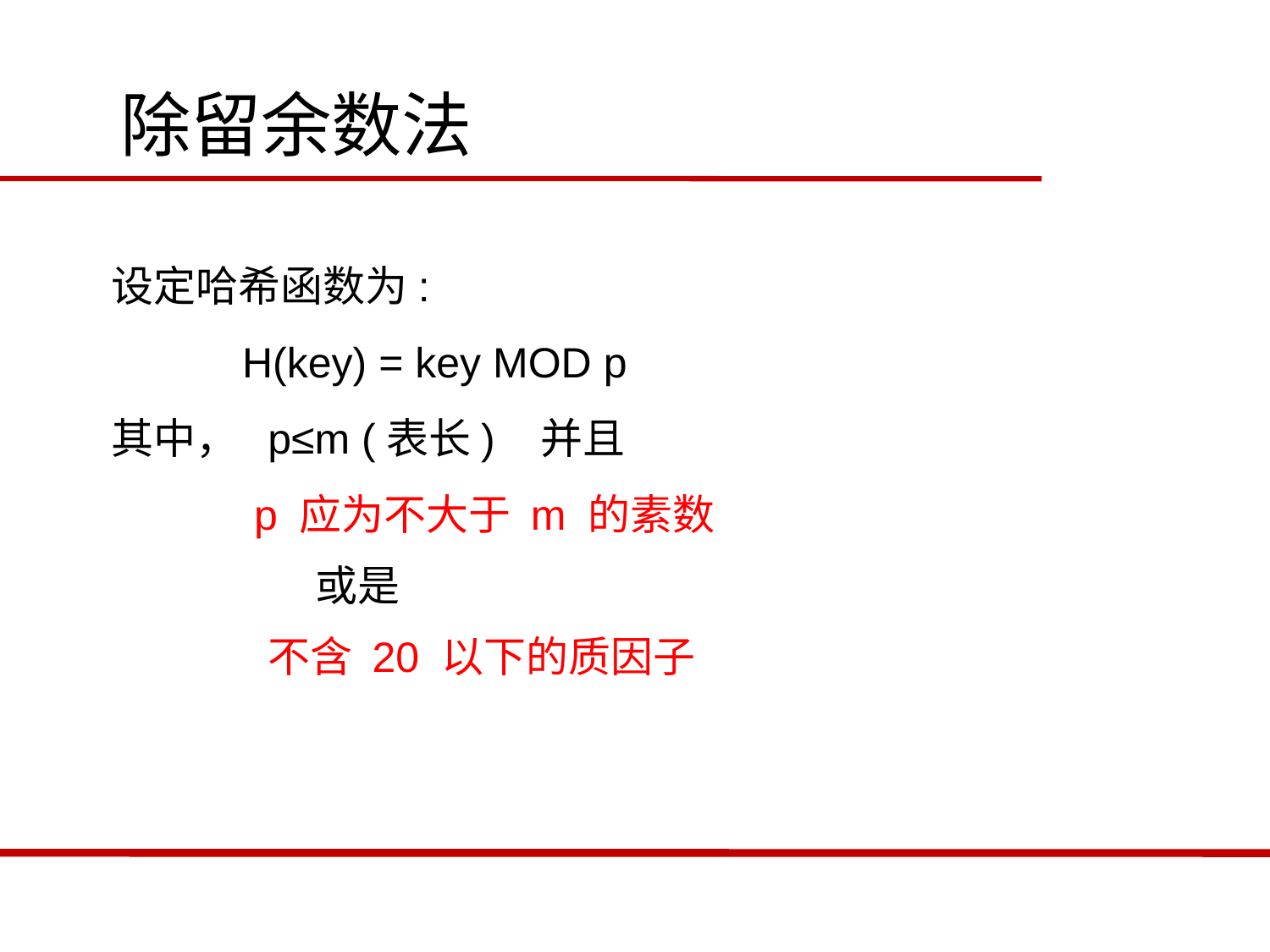

除留余数法
设定哈希函数为:
           H(key) = key MOD p
其中，  p≤m (表长)   并且
            p 应为不大于 m 的素数
       或是
  不含 20 以下的质因子